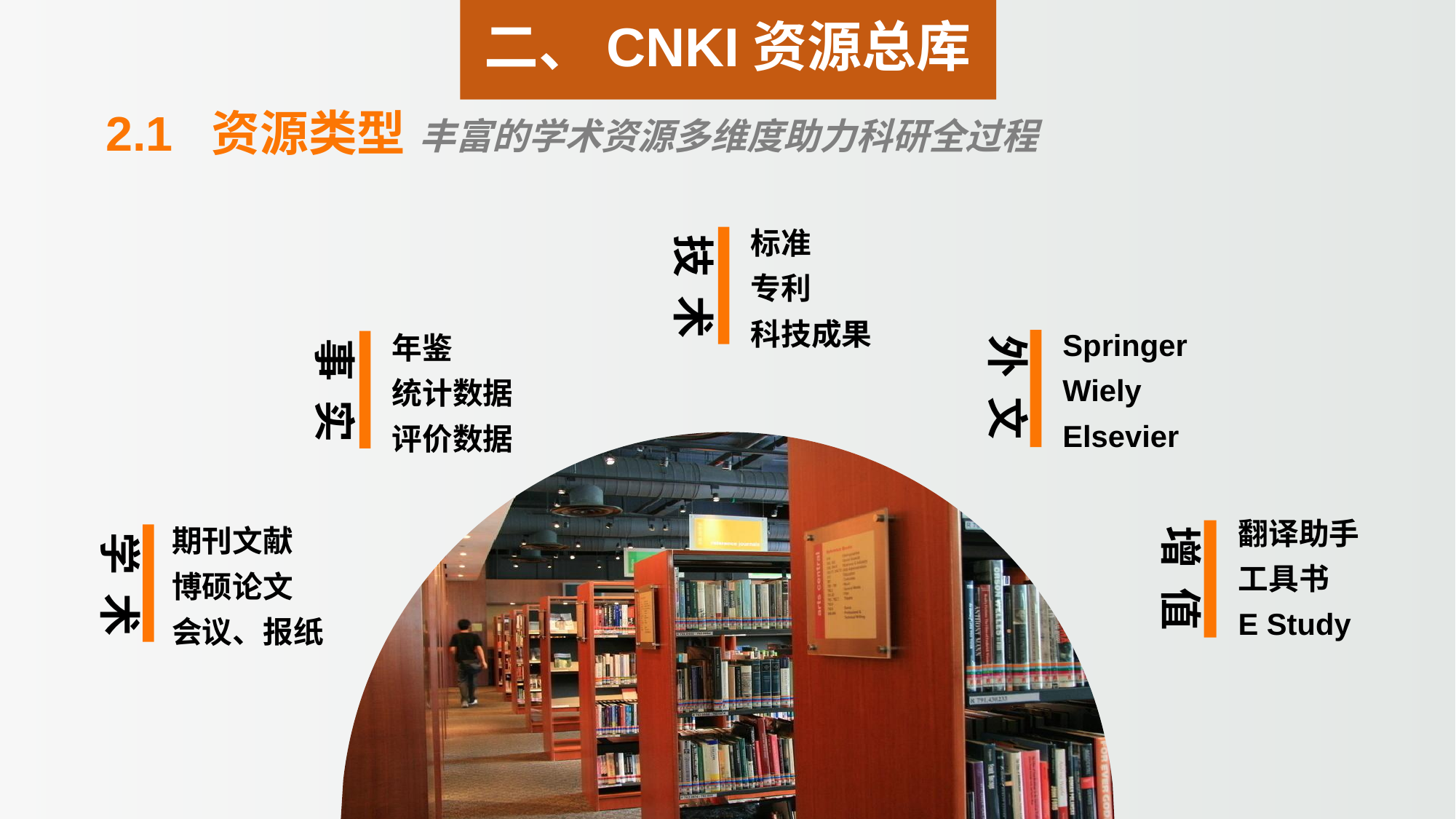

二、CNKI资源总库
2.1  资源类型
丰富的学术资源多维度助力科研全过程
标准
专利
科技成果
技  术

Springer
Wiely
Elsevier
外  文

年鉴
统计数据
评价数据
事  实

翻译助手
工具书
E Study
增  值

期刊文献
博硕论文
会议、报纸
学  术